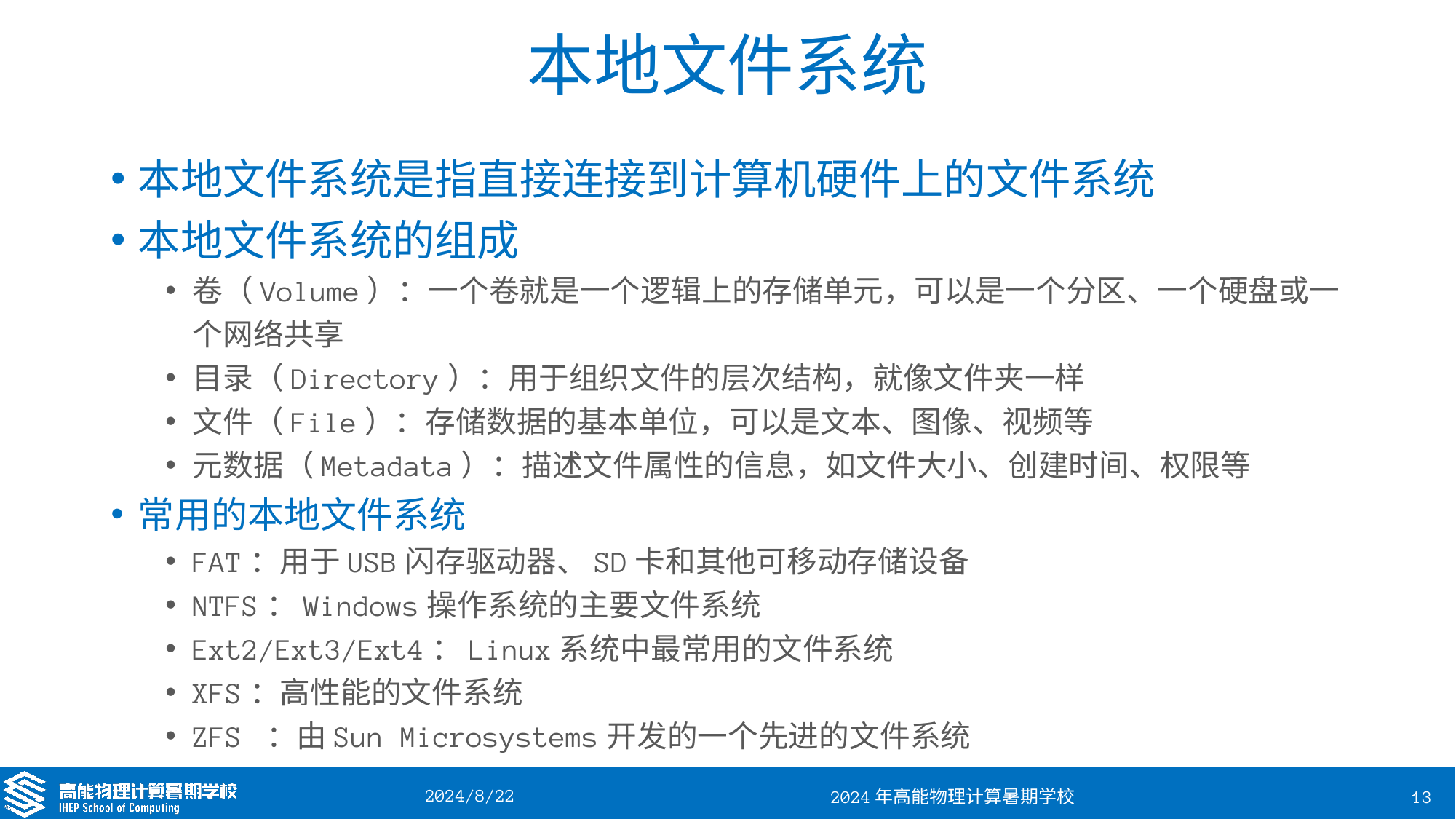

# 本地文件系统
本地文件系统是指直接连接到计算机硬件上的文件系统
本地文件系统的组成
卷（Volume）：一个卷就是一个逻辑上的存储单元，可以是一个分区、一个硬盘或一个网络共享
目录（Directory）：用于组织文件的层次结构，就像文件夹一样
文件（File）：存储数据的基本单位，可以是文本、图像、视频等
元数据（Metadata）：描述文件属性的信息，如文件大小、创建时间、权限等
常用的本地文件系统
FAT：用于USB闪存驱动器、SD卡和其他可移动存储设备
NTFS：Windows操作系统的主要文件系统
Ext2/Ext3/Ext4：Linux系统中最常用的文件系统
XFS：高性能的文件系统
ZFS ：由Sun Microsystems开发的一个先进的文件系统

2024/8/22
2024年高能物理计算暑期学校
13